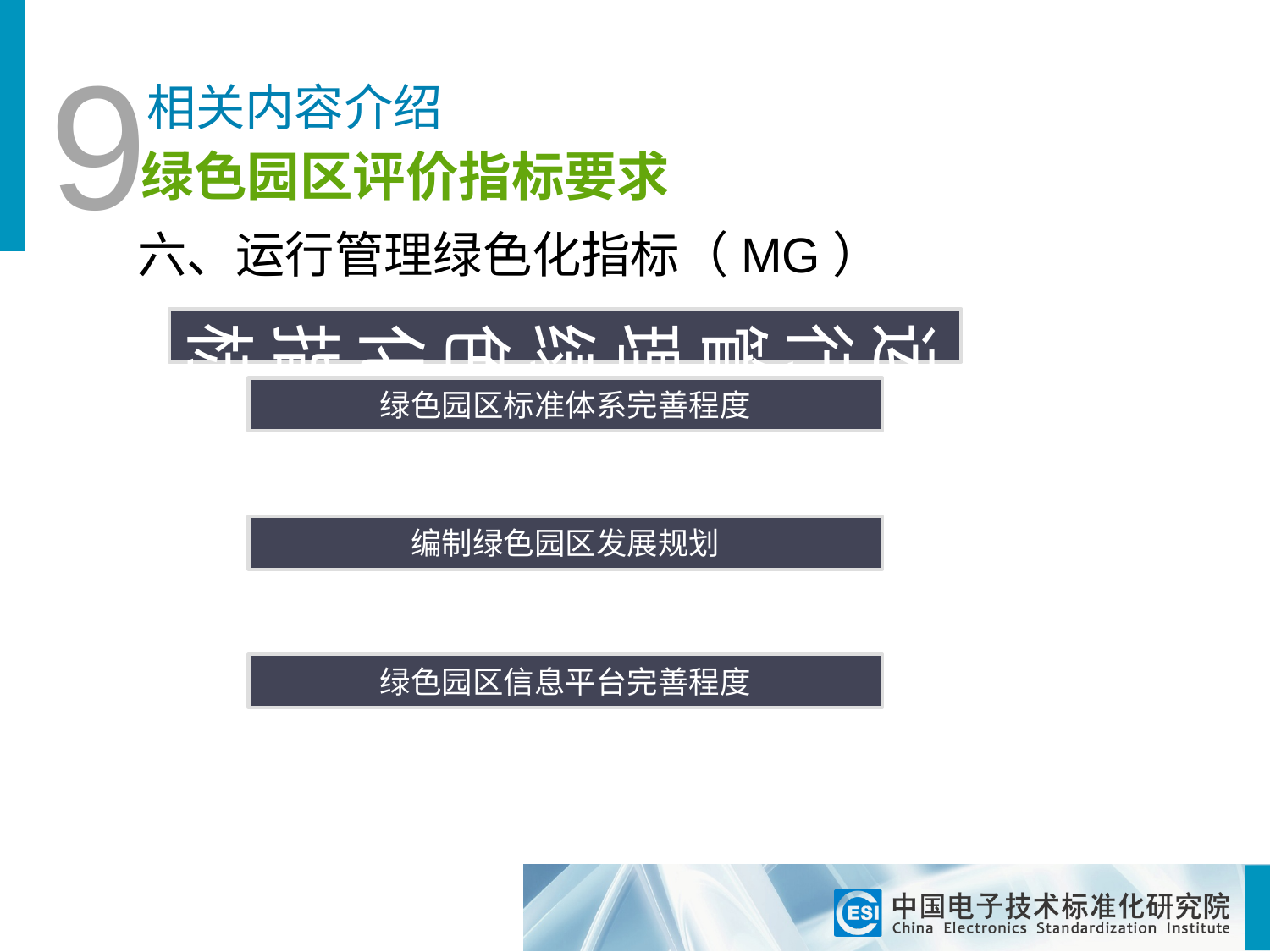

9
相关内容介绍
绿色园区评价指标要求
六、运行管理绿色化指标（MG）

绿色园区标准体系完善程度
编制绿色园区发展规划
绿色园区信息平台完善程度
运行管理绿色化指标